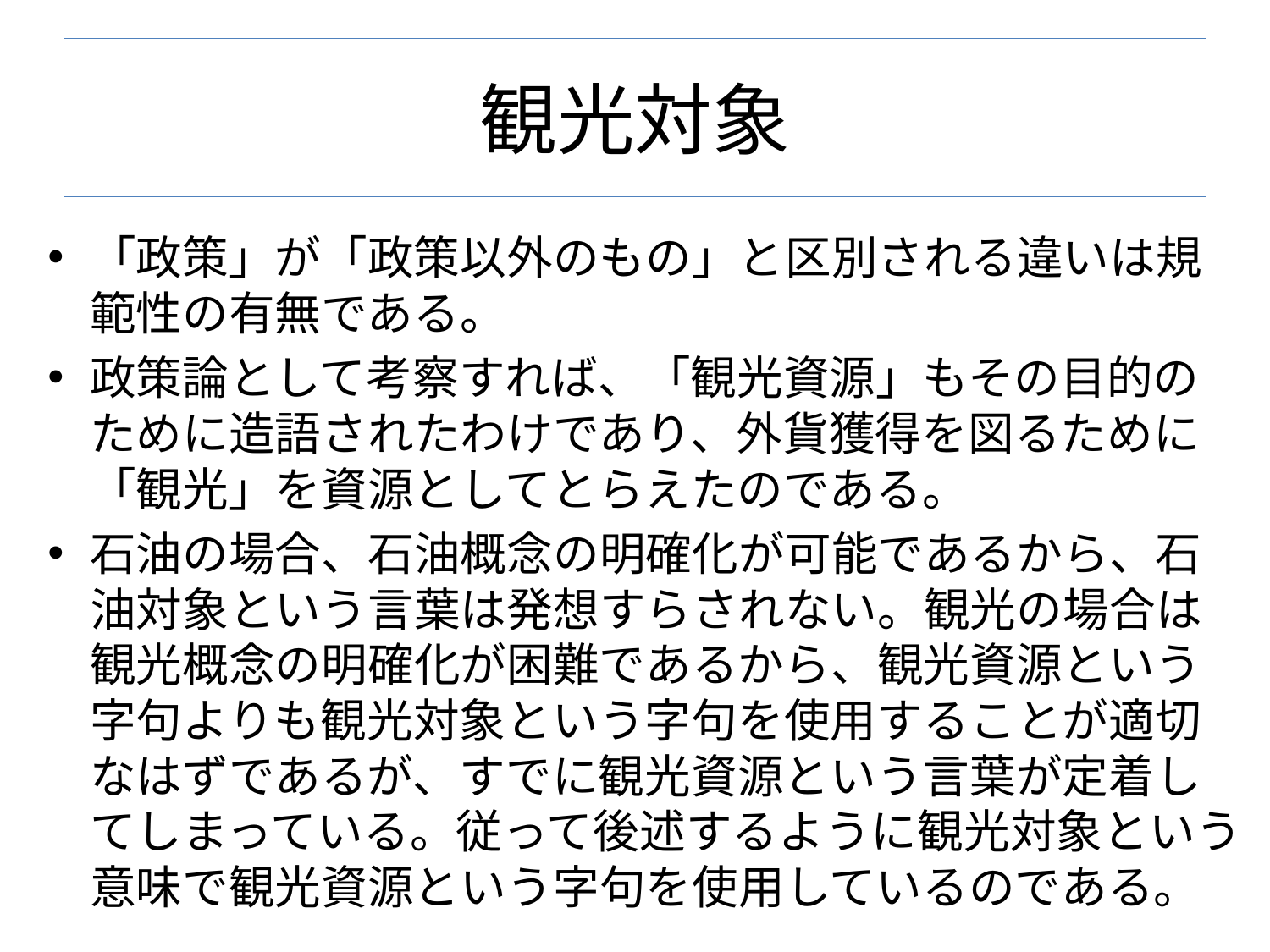

# 観光対象
「政策」が「政策以外のもの」と区別される違いは規範性の有無である。
政策論として考察すれば、「観光資源」もその目的のために造語されたわけであり、外貨獲得を図るために「観光」を資源としてとらえたのである。
石油の場合、石油概念の明確化が可能であるから、石油対象という言葉は発想すらされない。観光の場合は観光概念の明確化が困難であるから、観光資源という字句よりも観光対象という字句を使用することが適切なはずであるが、すでに観光資源という言葉が定着してしまっている。従って後述するように観光対象という意味で観光資源という字句を使用しているのである。